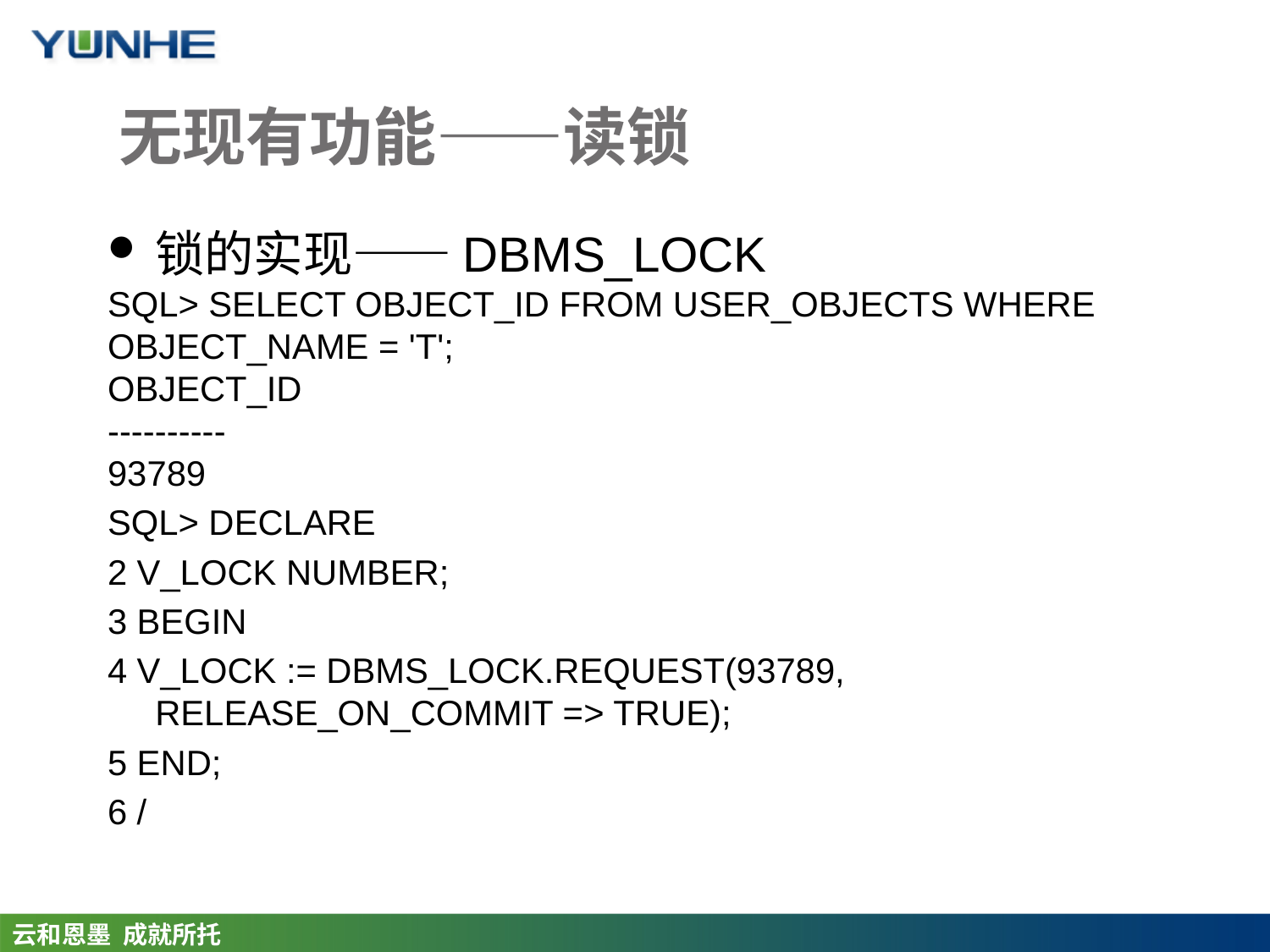

# 无现有功能——读锁
锁的实现——DBMS_LOCK
SQL> SELECT OBJECT_ID FROM USER_OBJECTS WHERE OBJECT_NAME = 'T';
OBJECT_ID
----------
93789
SQL> DECLARE
2 V_LOCK NUMBER;
3 BEGIN
4 V_LOCK := DBMS_LOCK.REQUEST(93789, RELEASE_ON_COMMIT => TRUE);
5 END;
6 /